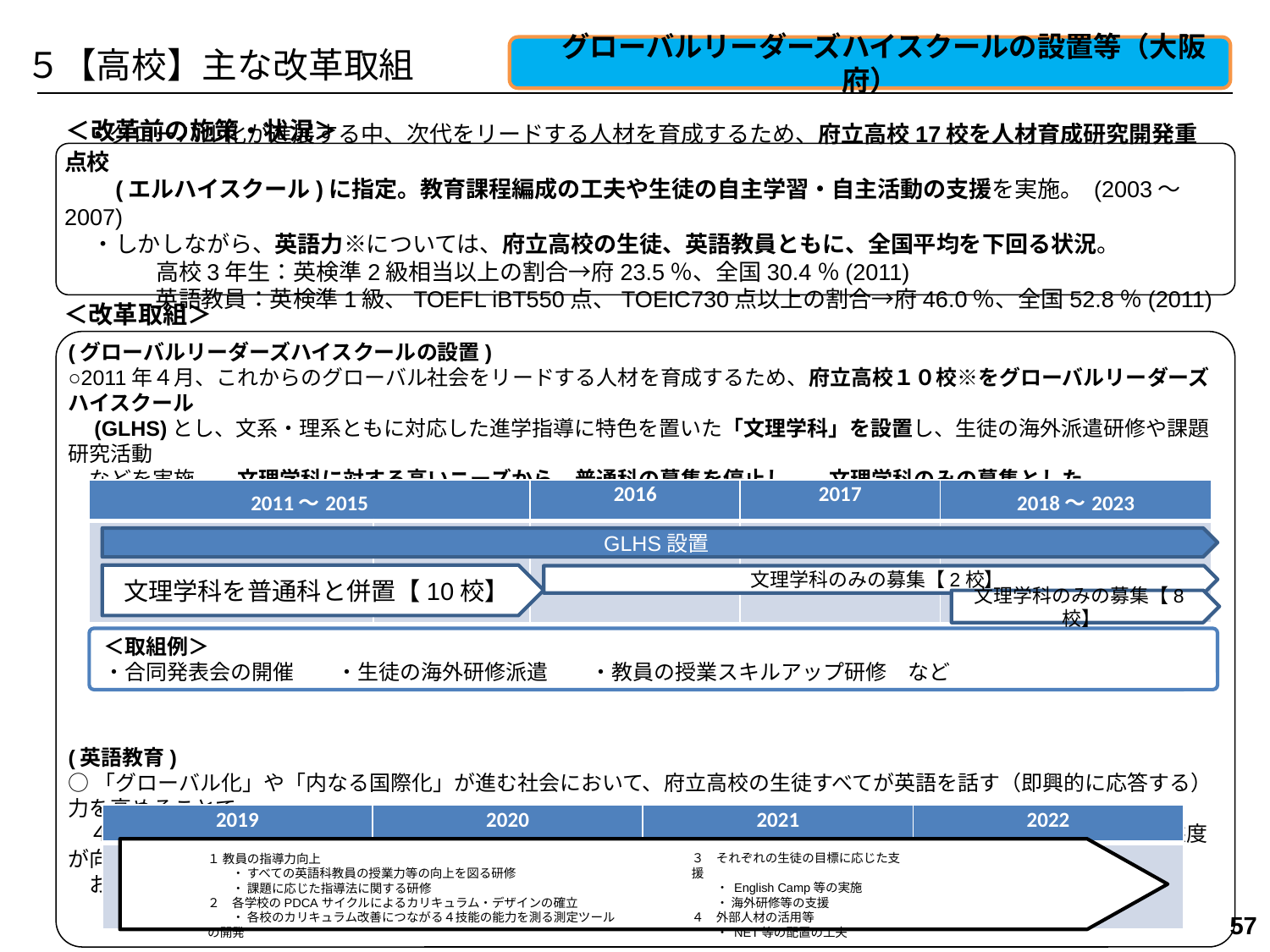

５【高校】主な改革取組
　グローバルリーダーズハイスクールの設置等（大阪府）
＜改革前の施策・状況＞
　・グローバル化が進展する中、次代をリードする人材を育成するため、府立高校17校を人材育成研究開発重点校
　　(エルハイスクール)に指定。教育課程編成の工夫や生徒の自主学習・自主活動の支援を実施。 (2003～2007)
　 ・しかしながら、英語力※については、府立高校の生徒、英語教員ともに、全国平均を下回る状況。
　　　　高校3年生：英検準2級相当以上の割合→府23.5％、全国30.4％(2011)
　　　　英語教員：英検準1級、TOEFL iBT550点、TOEIC730点以上の割合→府46.0％、全国52.8％(2011)
＜改革取組＞
(グローバルリーダーズハイスクールの設置)
○2011年４月、これからのグローバル社会をリードする人材を育成するため、府立高校１０校※をグローバルリーダーズハイスクール
　(GLHS)とし、文系・理系ともに対応した進学指導に特色を置いた「文理学科」を設置し、生徒の海外派遣研修や課題研究活動
　などを実施。　文理学科に対する高いニーズから、普通科の募集を停止し、　文理学科のみの募集とした。
　　　※ 北野、豊中、茨木、大手前、四條畷、高津、天王寺、生野、三国丘、岸和田

(英語教育)
○「グローバル化」や「内なる国際化」が進む社会において、府立高校の生徒すべてが英語を話す（即興的に応答する）力を高めることで、
　４技能５領域をバランスよく身に付け、主体的、自律的に英語を用いてコミュニケーションを図ろうとする意欲や態度が向上し、国内外に
　おいて、異なる文化を持つ人たちとともによりよい社会を作る担い手となることをめざし、以下の取組を実施。

| 2011～2015 |  | 2016 | 2017 | 2018～2023 |
| --- | --- | --- | --- | --- |
|  |  |  |  |  |
GLHS設置
文理学科を普通科と併置【10校】
文理学科のみの募集【2校】
文理学科のみの募集【8校】
＜取組例＞
・合同発表会の開催　　・生徒の海外研修派遣　　・教員の授業スキルアップ研修　など
| 2019 | 2020 | 2021 | 2022 |
| --- | --- | --- | --- |
|  |  |  |  |

３　それぞれの生徒の目標に応じた支援
　　・ English Camp等の実施
　　・ 海外研修等の支援
４　外部人材の活用等
　　・ NET等の配置の工夫

１ 教員の指導力向上
　　・ すべての英語科教員の授業力等の向上を図る研修
　　・ 課題に応じた指導法に関する研修
２　各学校のPDCAサイクルによるカリキュラム・デザインの確立
　　・ 各校のカリキュラム改善につながる４技能の能力を測る測定ツールの開発
57